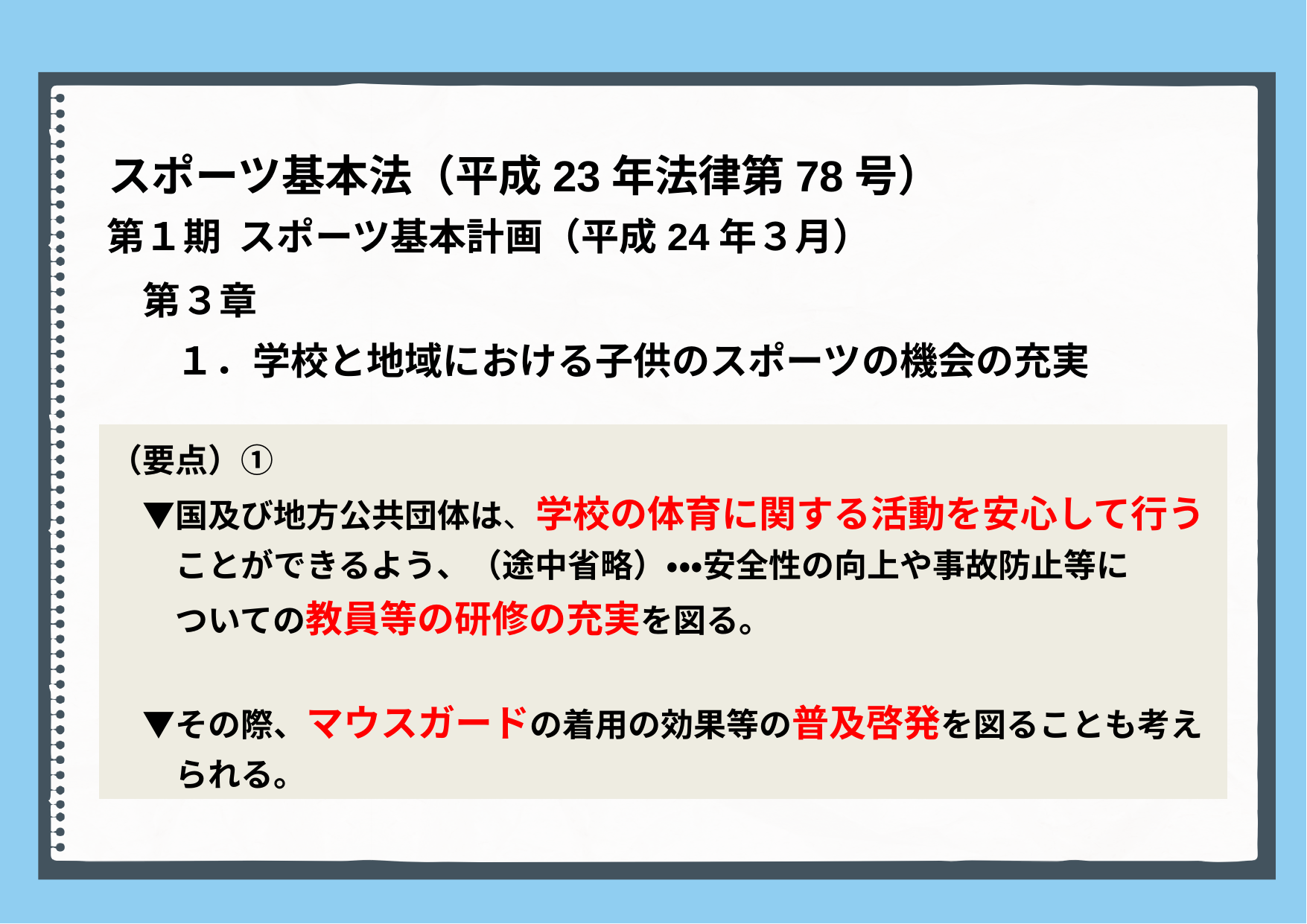

スポーツ基本法（平成23年法律第78号）

第１期  スポーツ基本計画（平成24年３月）
第３章
１．学校と地域における子供のスポーツの機会の充実
（要点）①
　▼国及び地方公共団体は、学校の体育に関する活動を安心して行う
　　ことができるよう、（途中省略）・・・安全性の向上や事故防止等に
　　ついての教員等の研修の充実を図る。

　▼その際、マウスガードの着用の効果等の普及啓発を図ることも考え
　　られる。